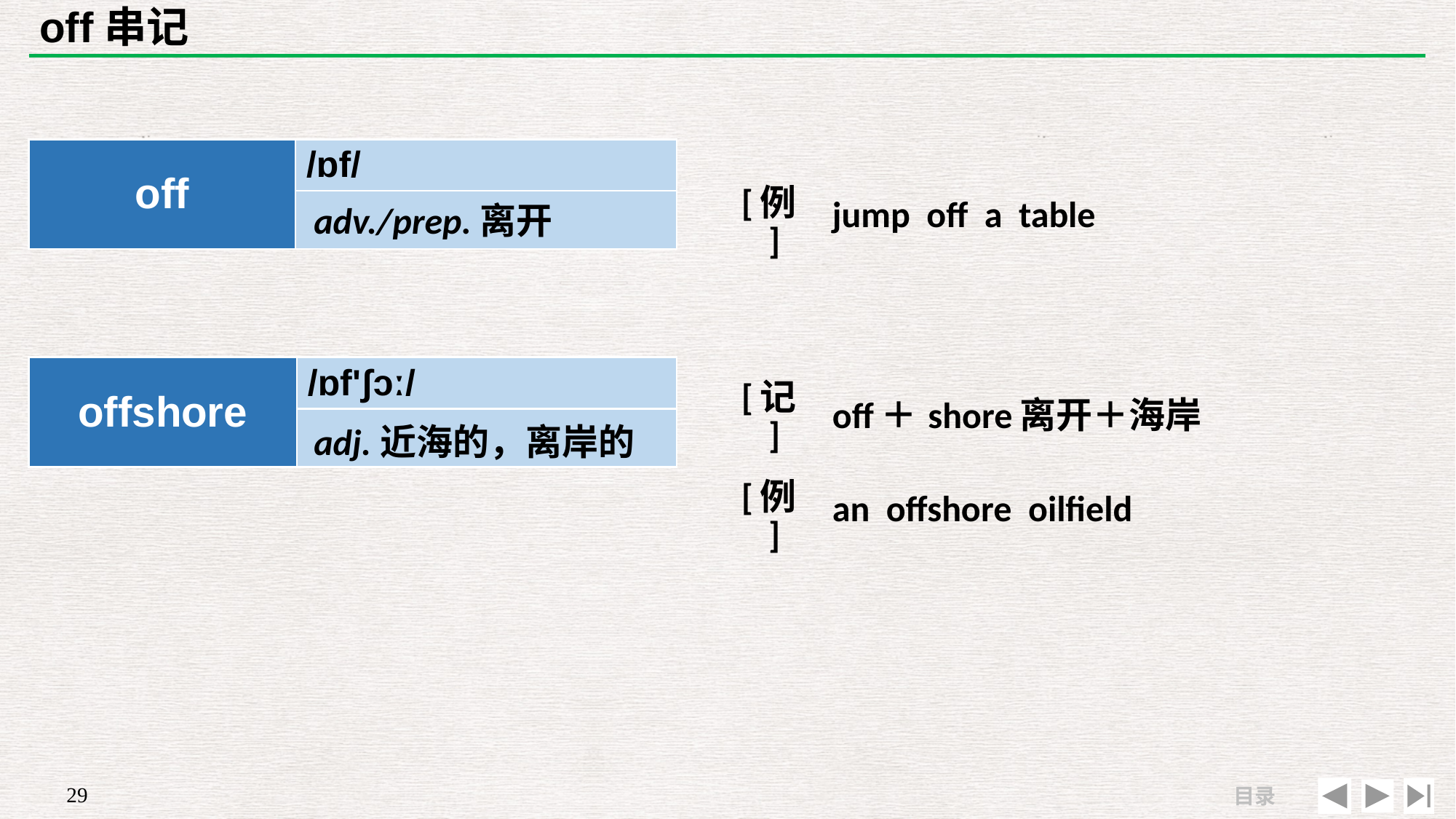

# off串记

|  |  |
| --- | --- |
| [例] | jump off a table |
| off | /ɒf/ |
| --- | --- |
|  |  |
adv./prep.离开
| offshore | /ɒf'ʃɔː/ |
| --- | --- |
|  |  |
| [记] | off＋shore离开＋海岸 |
| --- | --- |
| [例] | an offshore oilfield |
adj.近海的，离岸的